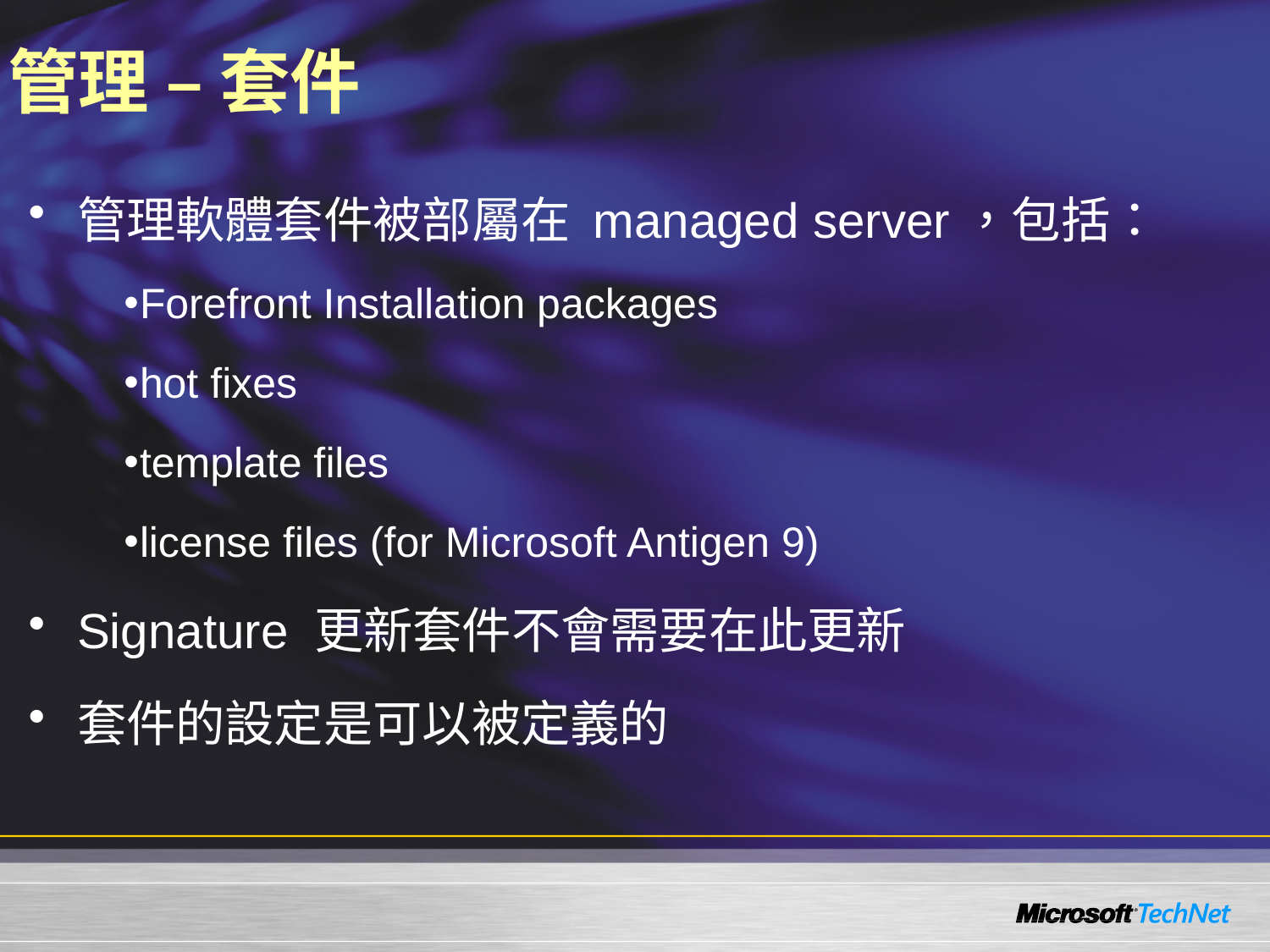

# 管理 – 套件
管理軟體套件被部屬在 managed server，包括：
Forefront Installation packages
hot fixes
template files
license files (for Microsoft Antigen 9)
Signature 更新套件不會需要在此更新
套件的設定是可以被定義的